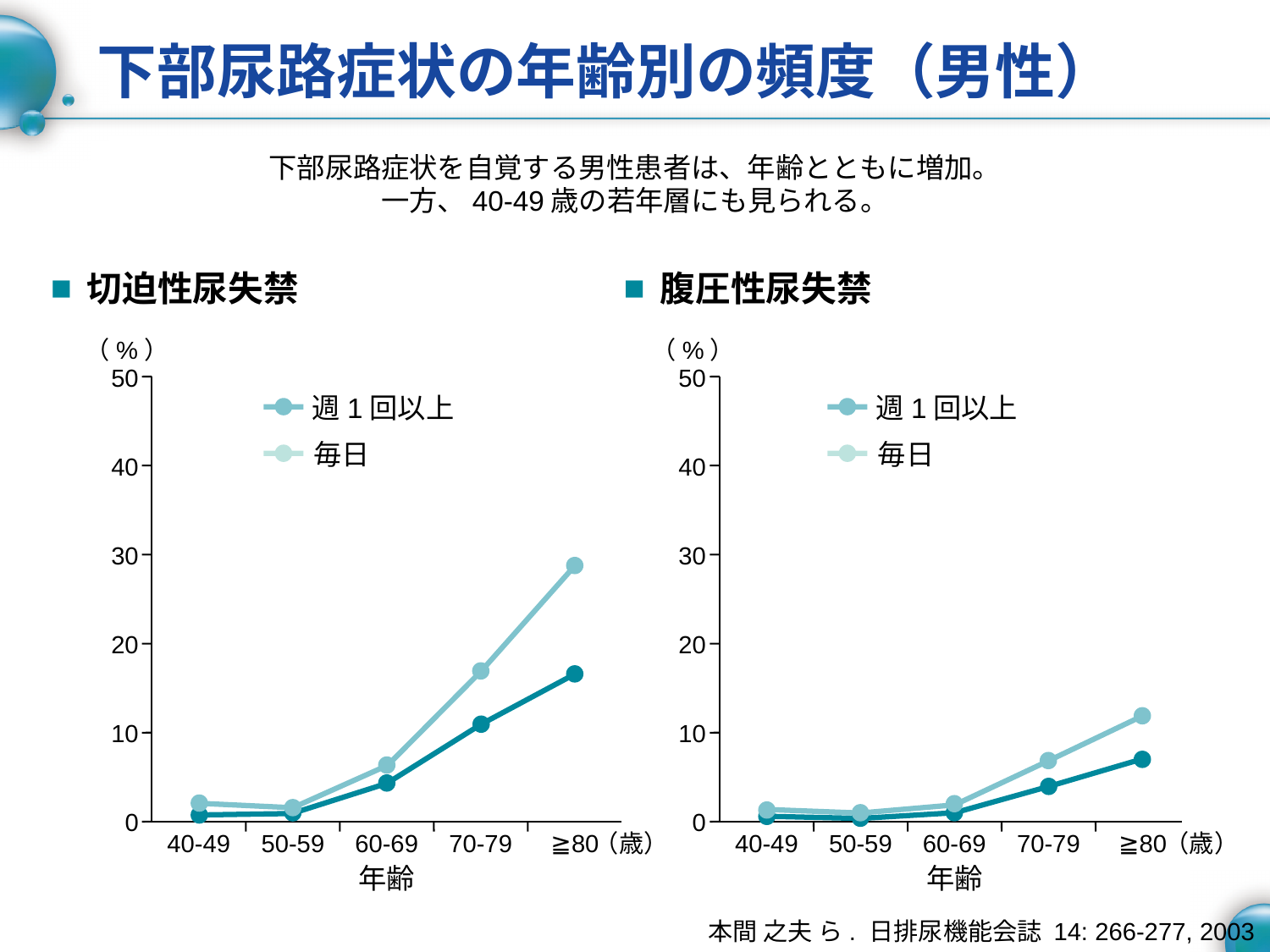

# 下部尿路症状の年齢別の頻度（男性）

下部尿路症状を自覚する男性患者は、年齢とともに増加。
一方、40-49歳の若年層にも見られる。
切迫性尿失禁
腹圧性尿失禁
（%）
50

週1回以上

毎日

40
30
20

10

0
40-49

50-59
60-69
70-79
≧80
（歳）
年齢
（%）
50
40
30
20
10
0

週1回以上

毎日

40-49

50-59
60-69
70-79
≧80
（歳）
年齢
本間 之夫 ら. 日排尿機能会誌 14: 266-277, 2003